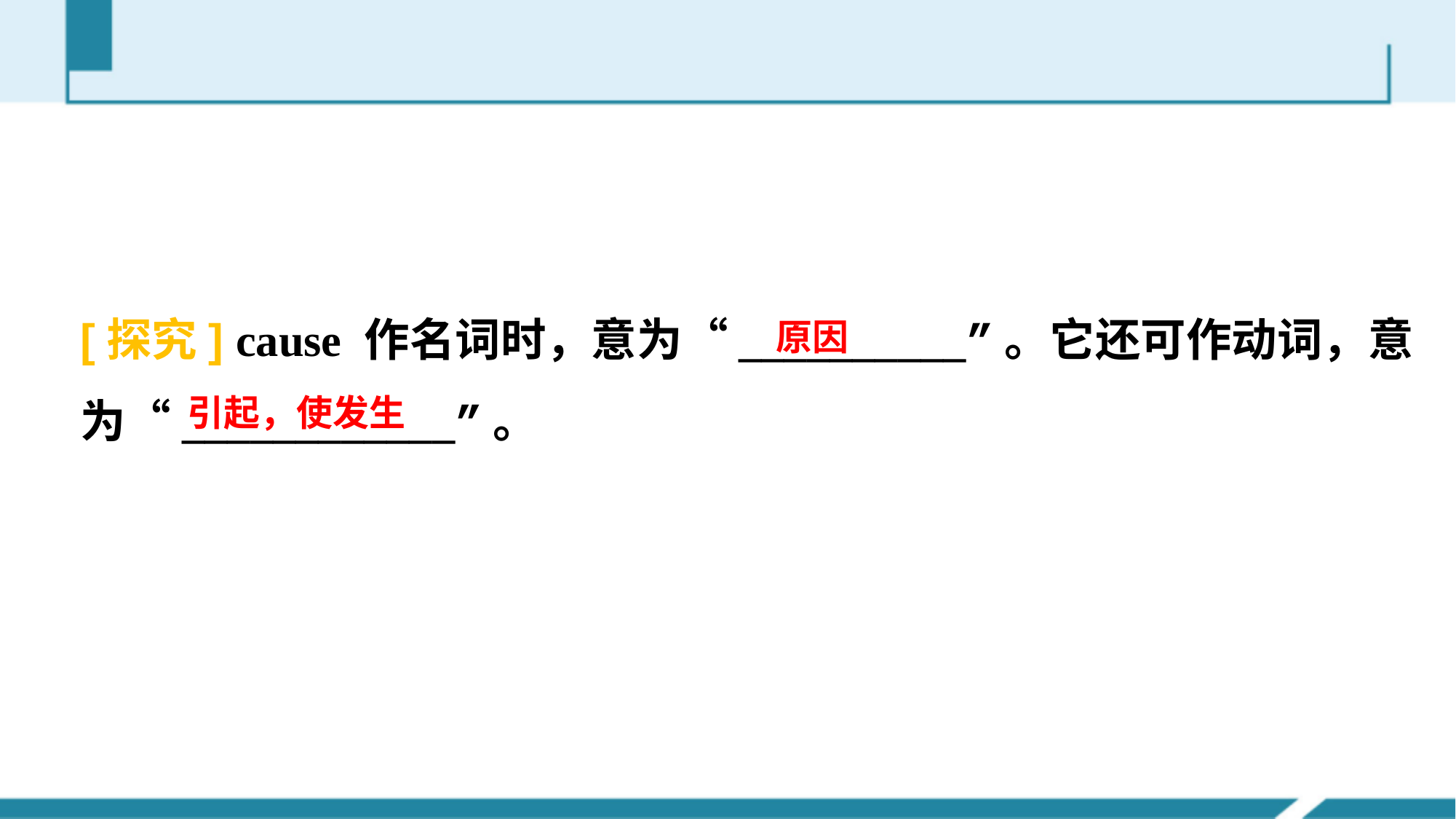

#
[探究] cause 作名词时，意为“__________”。它还可作动词，意
为“____________”。
原因
引起，使发生